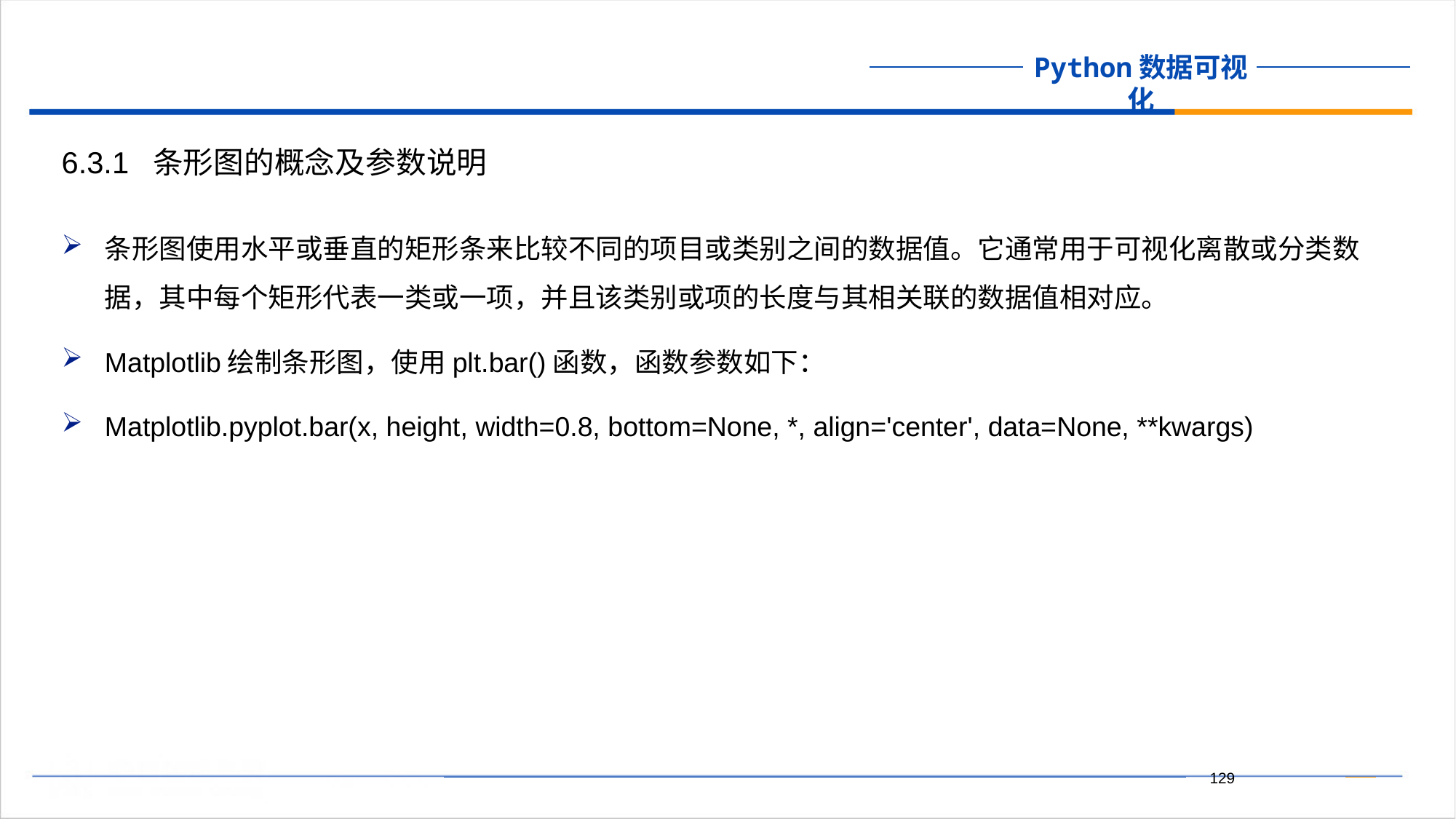

6.3.1  条形图的概念及参数说明
条形图使用水平或垂直的矩形条来比较不同的项目或类别之间的数据值。它通常用于可视化离散或分类数据，其中每个矩形代表一类或一项，并且该类别或项的长度与其相关联的数据值相对应。
Matplotlib绘制条形图，使用plt.bar()函数，函数参数如下：
Matplotlib.pyplot.bar(x, height, width=0.8, bottom=None, *, align='center', data=None, **kwargs)